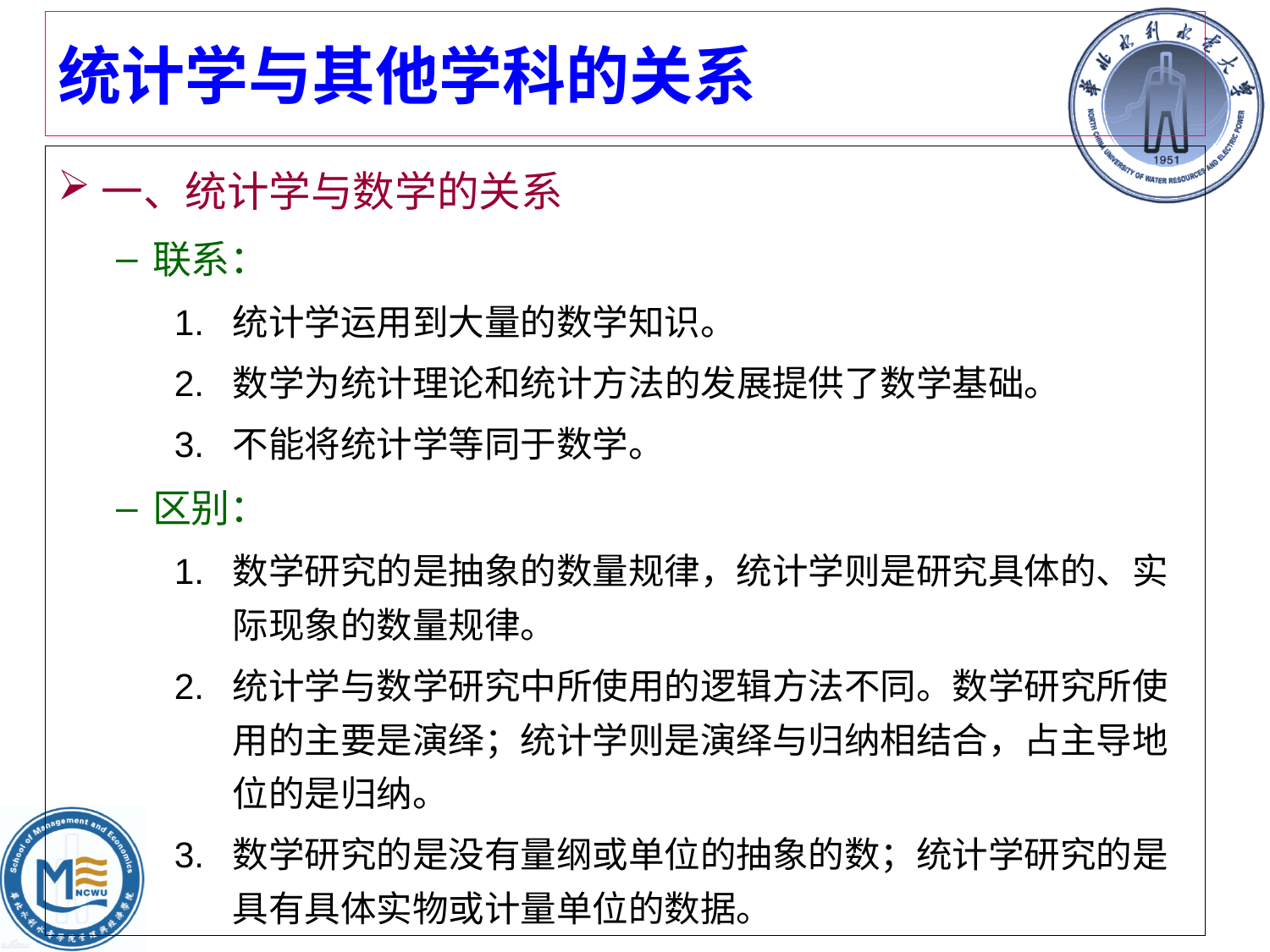

# 统计学与其他学科的关系
一、统计学与数学的关系
联系：
统计学运用到大量的数学知识。
数学为统计理论和统计方法的发展提供了数学基础。
不能将统计学等同于数学。
区别：
数学研究的是抽象的数量规律，统计学则是研究具体的、实际现象的数量规律。
统计学与数学研究中所使用的逻辑方法不同。数学研究所使用的主要是演绎；统计学则是演绎与归纳相结合，占主导地位的是归纳。
数学研究的是没有量纲或单位的抽象的数；统计学研究的是具有具体实物或计量单位的数据。